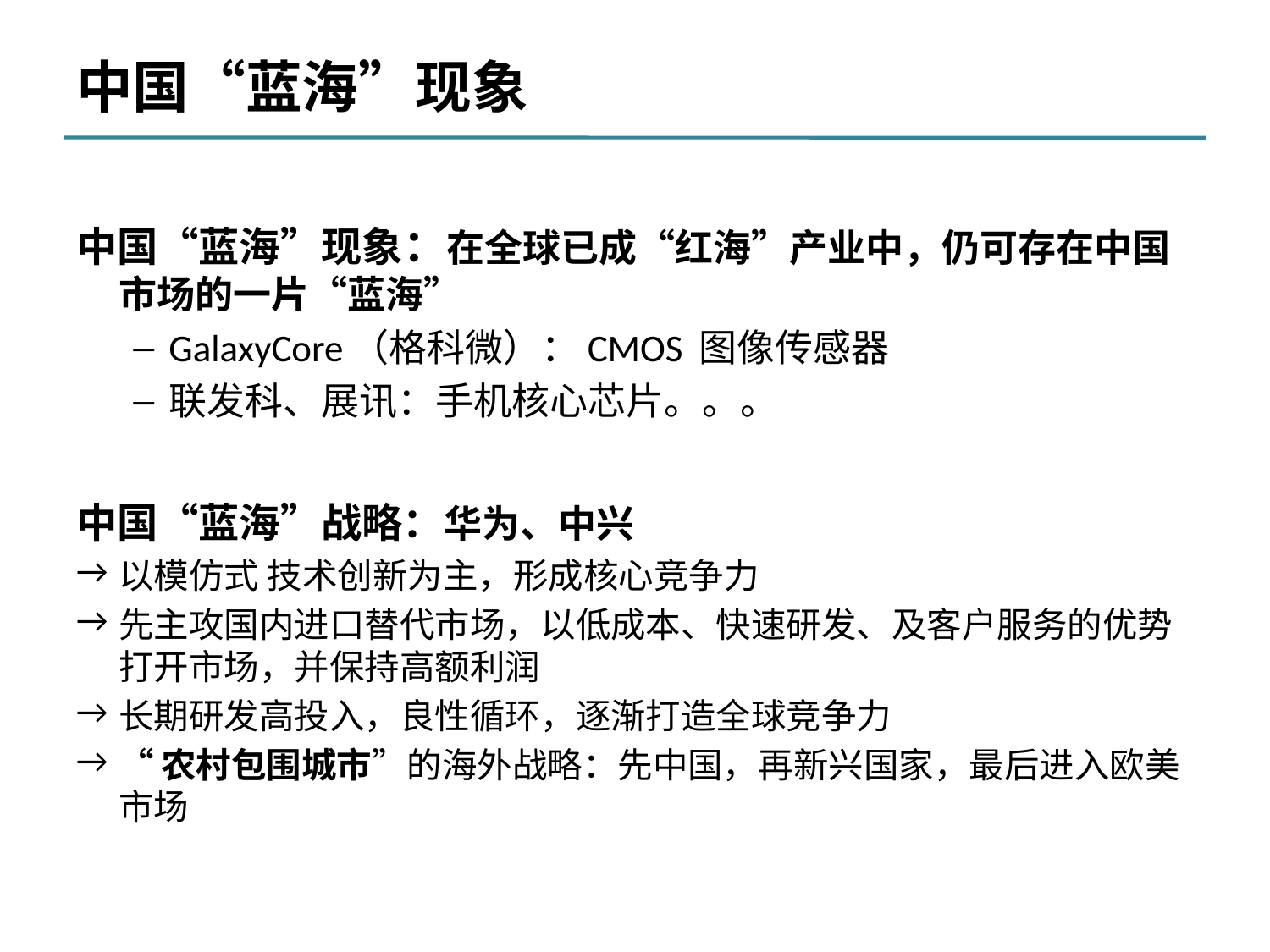

# 中国“蓝海”现象
中国“蓝海”现象：在全球已成“红海”产业中，仍可存在中国市场的一片“蓝海”
GalaxyCore（格科微）：CMOS 图像传感器
联发科、展讯：手机核心芯片。。。

中国“蓝海”战略：华为、中兴
以模仿式 技术创新为主，形成核心竞争力
先主攻国内进口替代市场，以低成本、快速研发、及客户服务的优势打开市场，并保持高额利润
长期研发高投入，良性循环，逐渐打造全球竞争力
“农村包围城市”的海外战略：先中国，再新兴国家，最后进入欧美市场